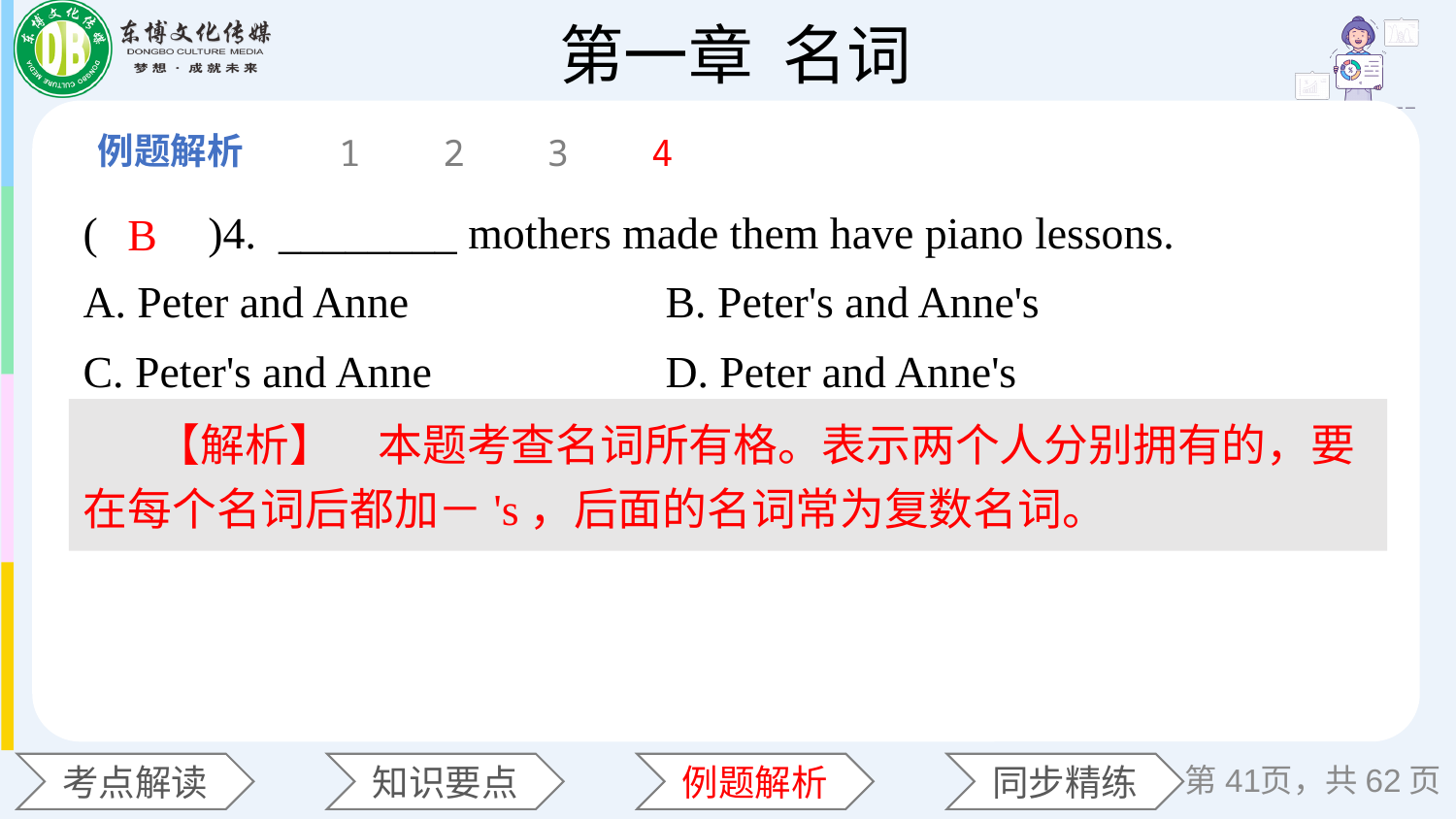

1
2
3
4
(　　)4.  ________ mothers made them have piano lessons.
A. Peter and Anne    		B. Peter's and Anne's
C. Peter's and Anne    		D. Peter and Anne's
B
【解析】　本题考查名词所有格。表示两个人分别拥有的，要在每个名词后都加－'s，后面的名词常为复数名词。
第41页，共62页